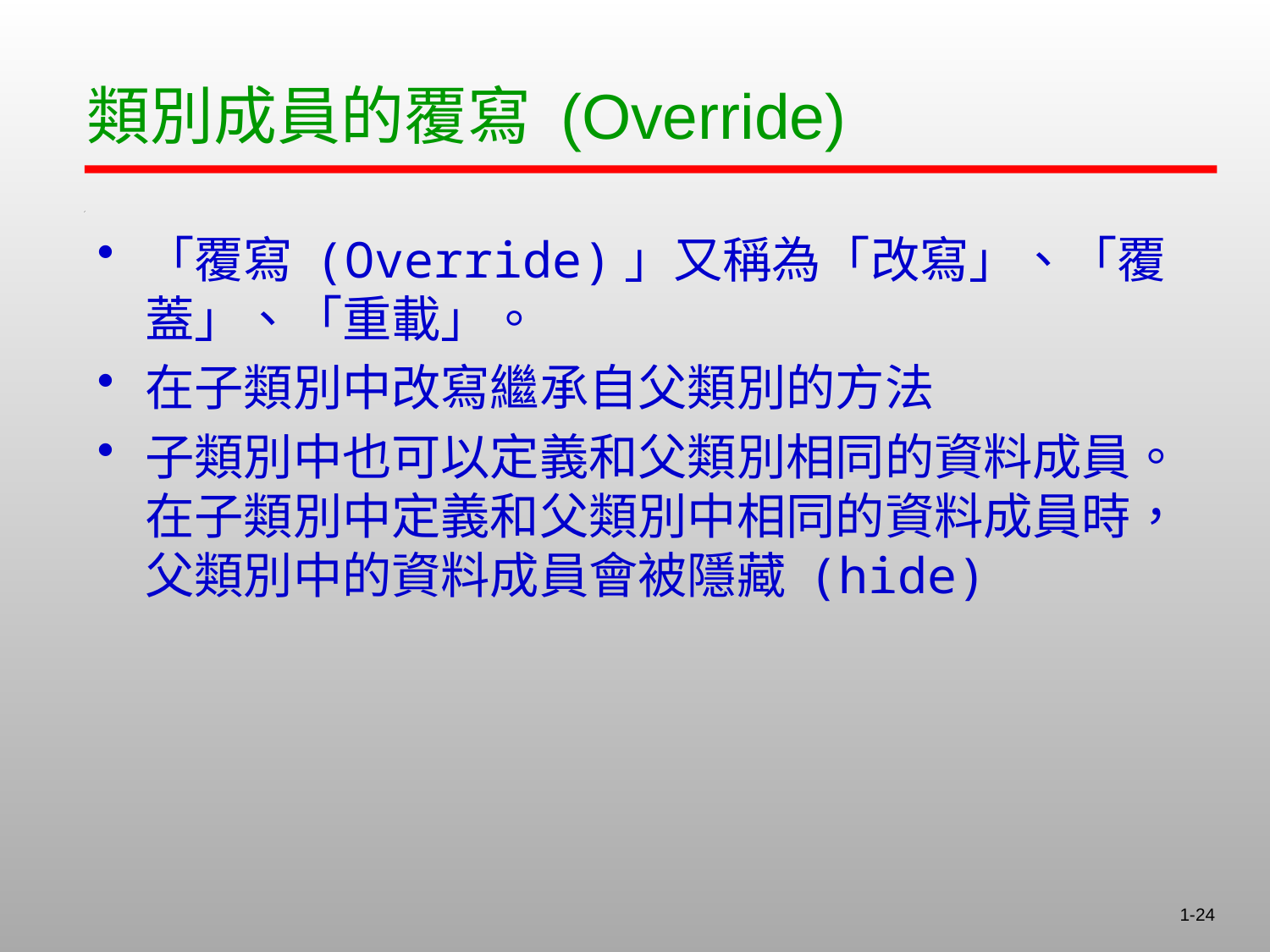

「覆寫 (Override)」又稱為「改寫」、「覆蓋」、「重載」。
在子類別中改寫繼承自父類別的方法
子類別中也可以定義和父類別相同的資料成員。在子類別中定義和父類別中相同的資料成員時，父類別中的資料成員會被隱藏 (hide)
類別成員的覆寫 (Override)
1-24